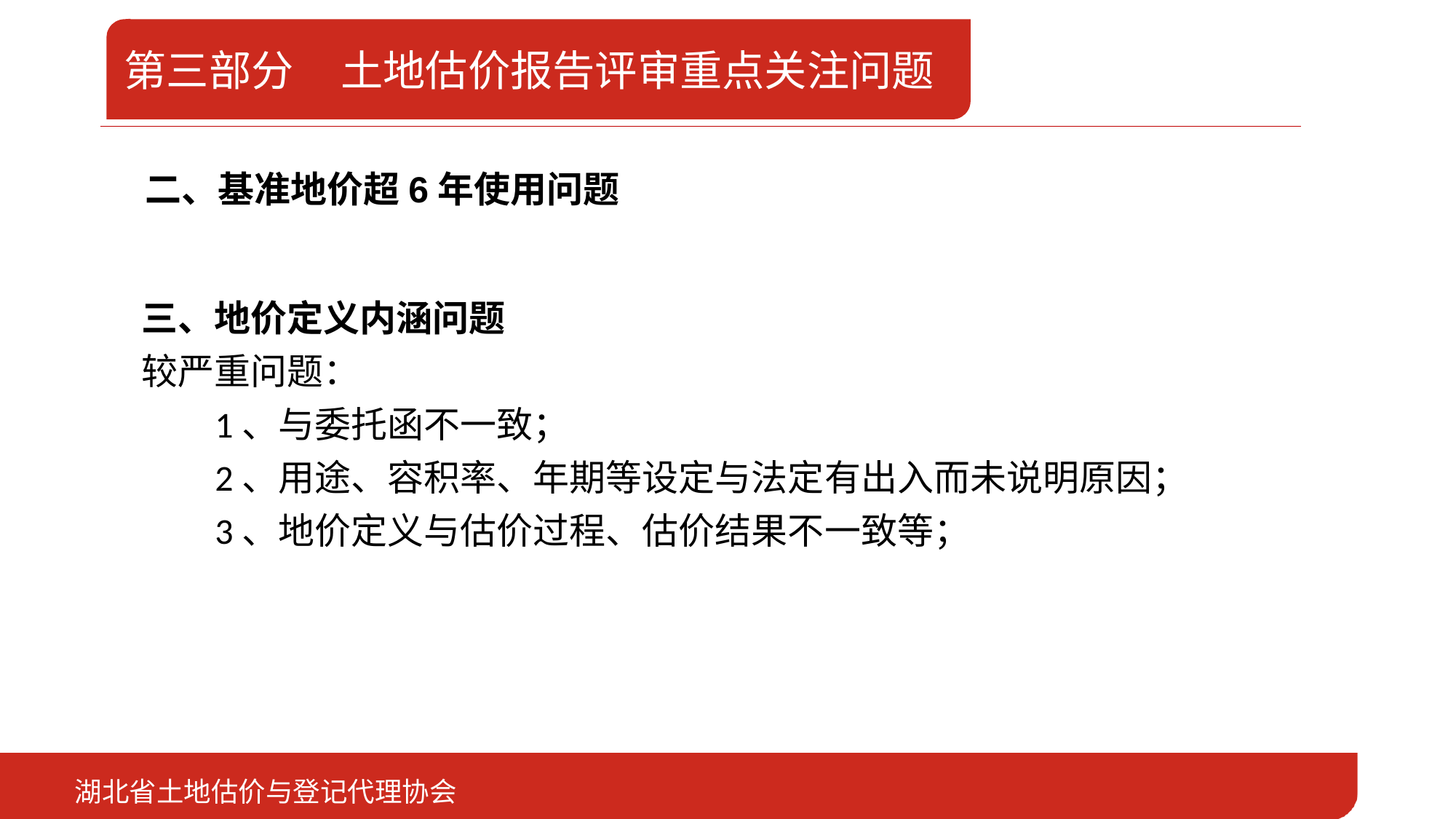

第三部分     土地估价报告评审重点关注问题
# 二、存量房（已领取产权证）抵押
 二、基准地价超6年使用问题
三、地价定义内涵问题
较严重问题：
         1、与委托函不一致；
         2、用途、容积率、年期等设定与法定有出入而未说明原因；
         3、地价定义与估价过程、估价结果不一致等；
6